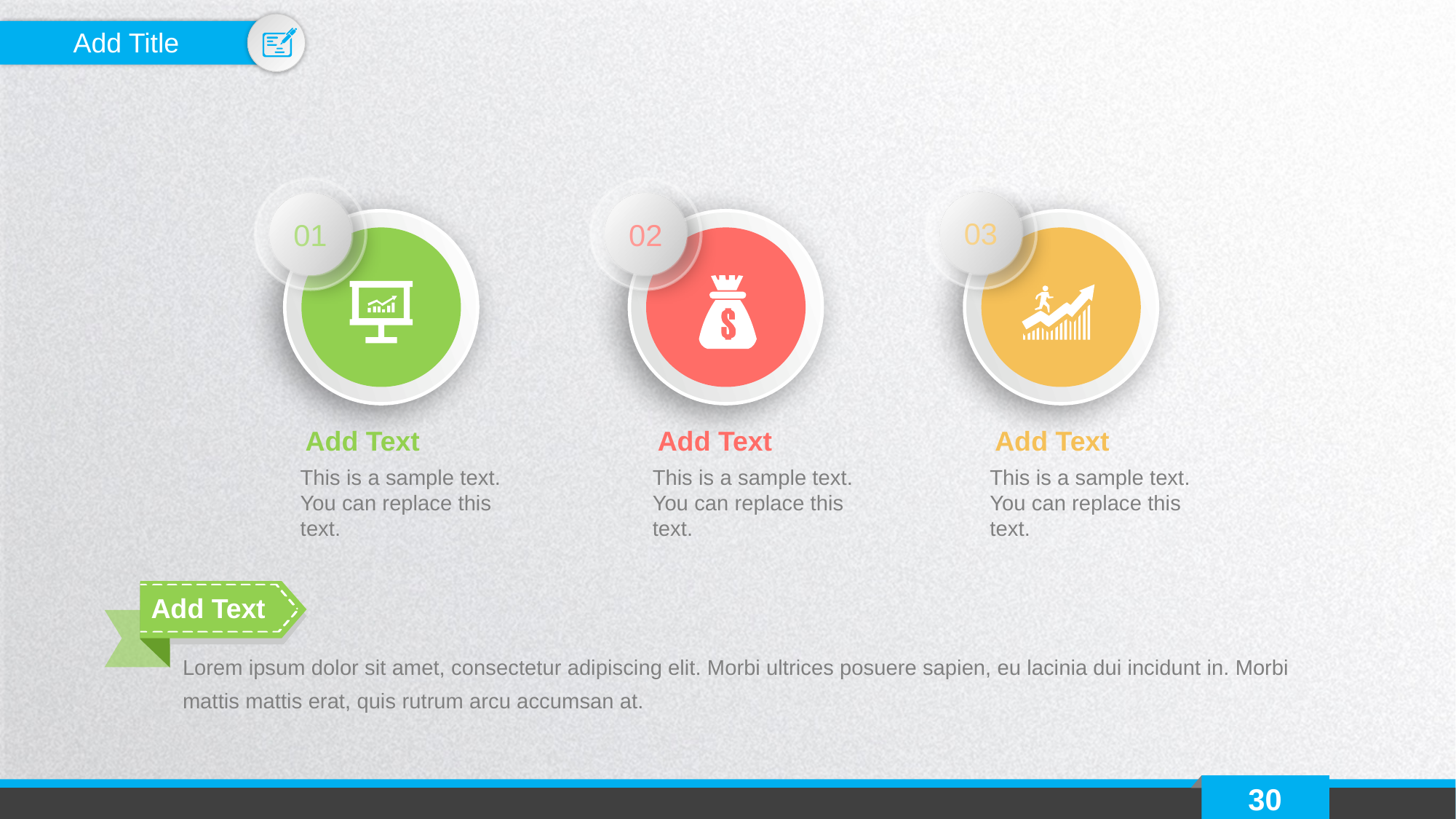

Add Title

03

01

02

Add Text
Add Text
Add Text
This is a sample text. You can replace this text.
This is a sample text. You can replace this text.
This is a sample text. You can replace this text.

Add Text

Lorem ipsum dolor sit amet, consectetur adipiscing elit. Morbi ultrices posuere sapien, eu lacinia dui incidunt in. Morbi mattis mattis erat, quis rutrum arcu accumsan at.

30

延时符